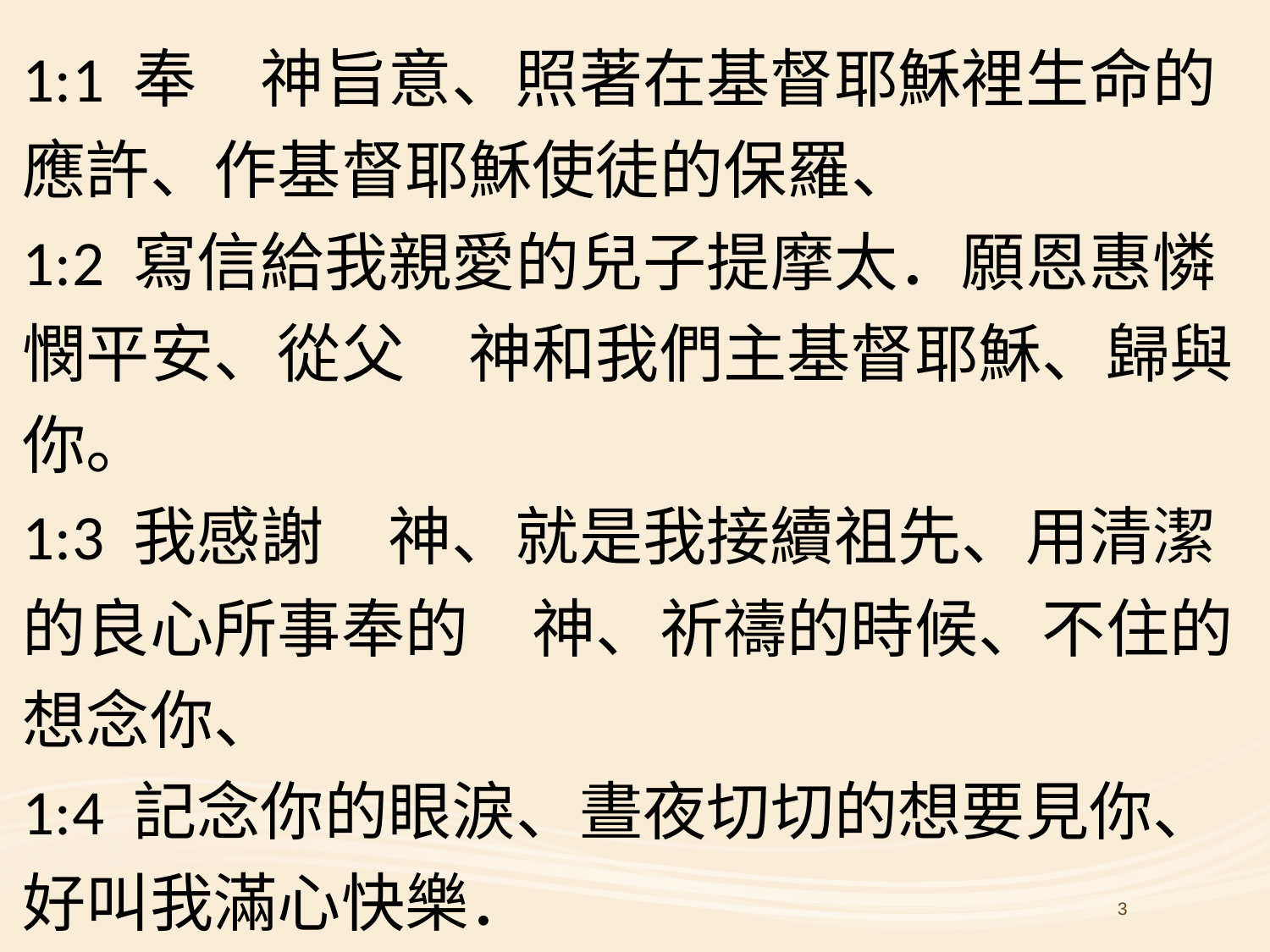

#
1:1 奉　神旨意、照著在基督耶穌裡生命的應許、作基督耶穌使徒的保羅、
1:2 寫信給我親愛的兒子提摩太．願恩惠憐憫平安、從父　神和我們主基督耶穌、歸與你。
1:3 我感謝　神、就是我接續祖先、用清潔的良心所事奉的　神、祈禱的時候、不住的想念你、
1:4 記念你的眼淚、晝夜切切的想要見你、好叫我滿心快樂．
3